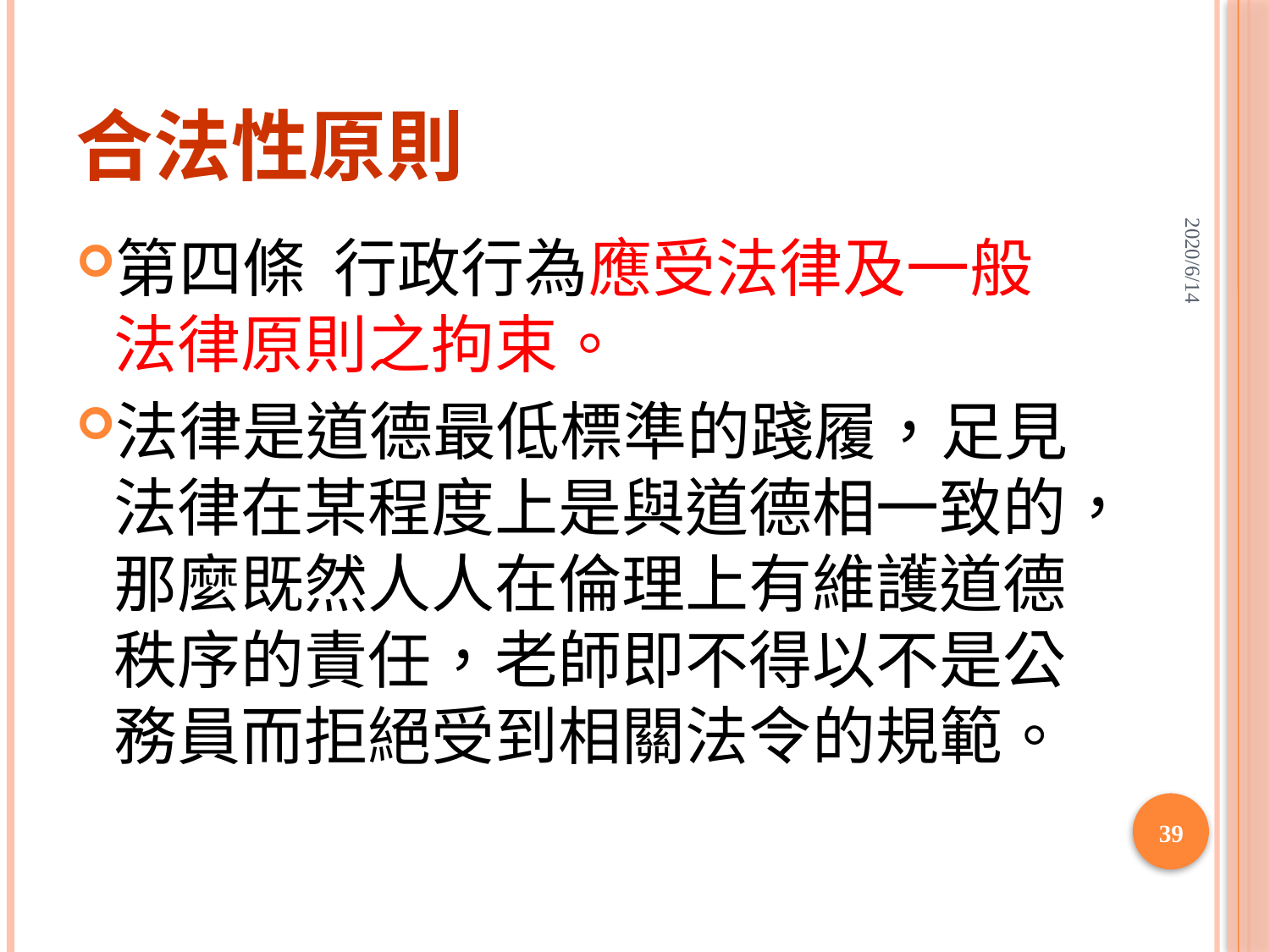

# 合法性原則
2020/6/14
第四條  行政行為應受法律及一般法律原則之拘束。
法律是道德最低標準的踐履，足見法律在某程度上是與道德相一致的，那麼既然人人在倫理上有維護道德秩序的責任，老師即不得以不是公務員而拒絕受到相關法令的規範。
39